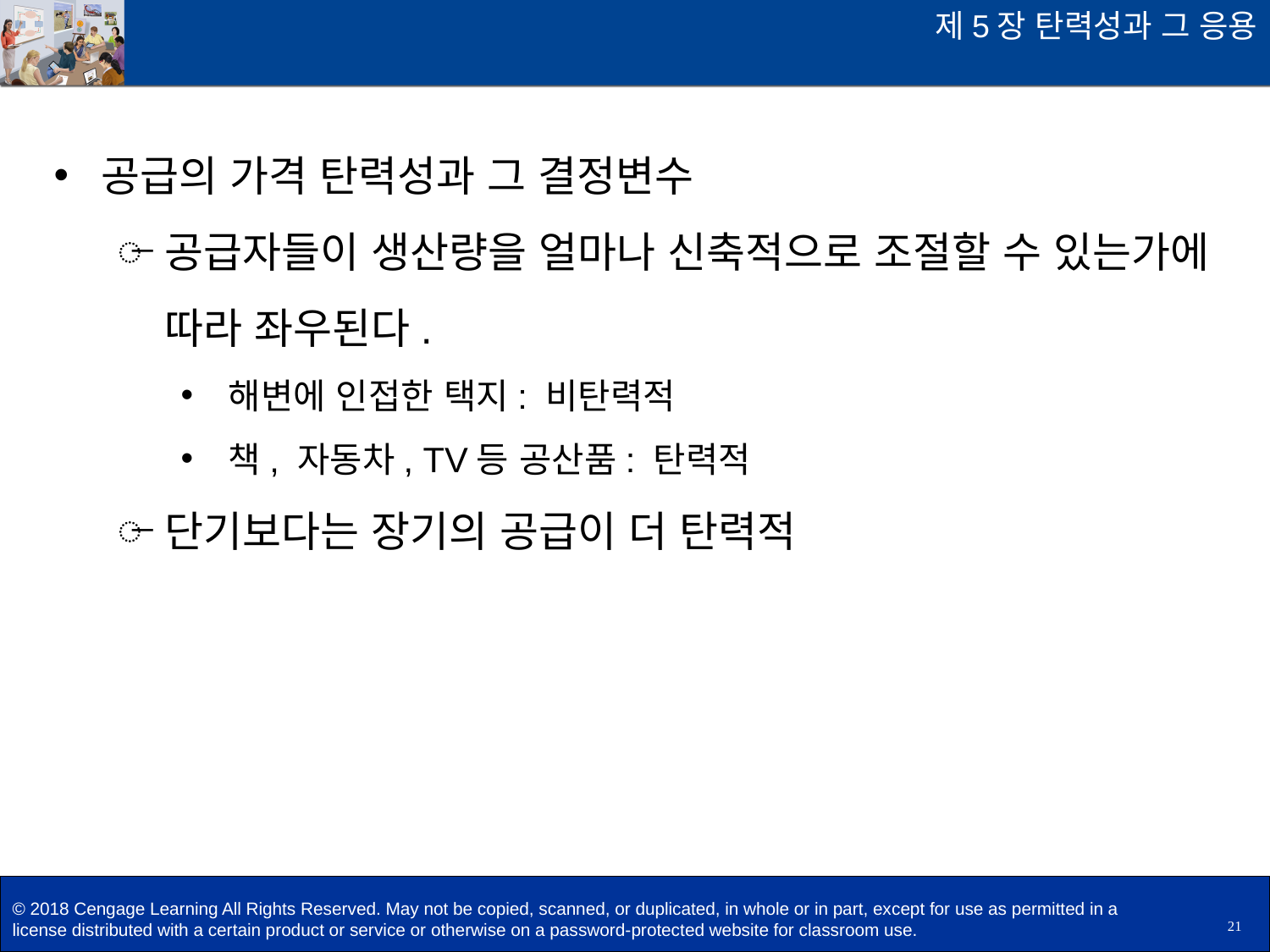

제5장 탄력성과 그 응용
공급의 가격 탄력성과 그 결정변수
공급자들이 생산량을 얼마나 신축적으로 조절할 수 있는가에 따라 좌우된다.
해변에 인접한 택지: 비탄력적
책, 자동차, TV등 공산품: 탄력적
단기보다는 장기의 공급이 더 탄력적